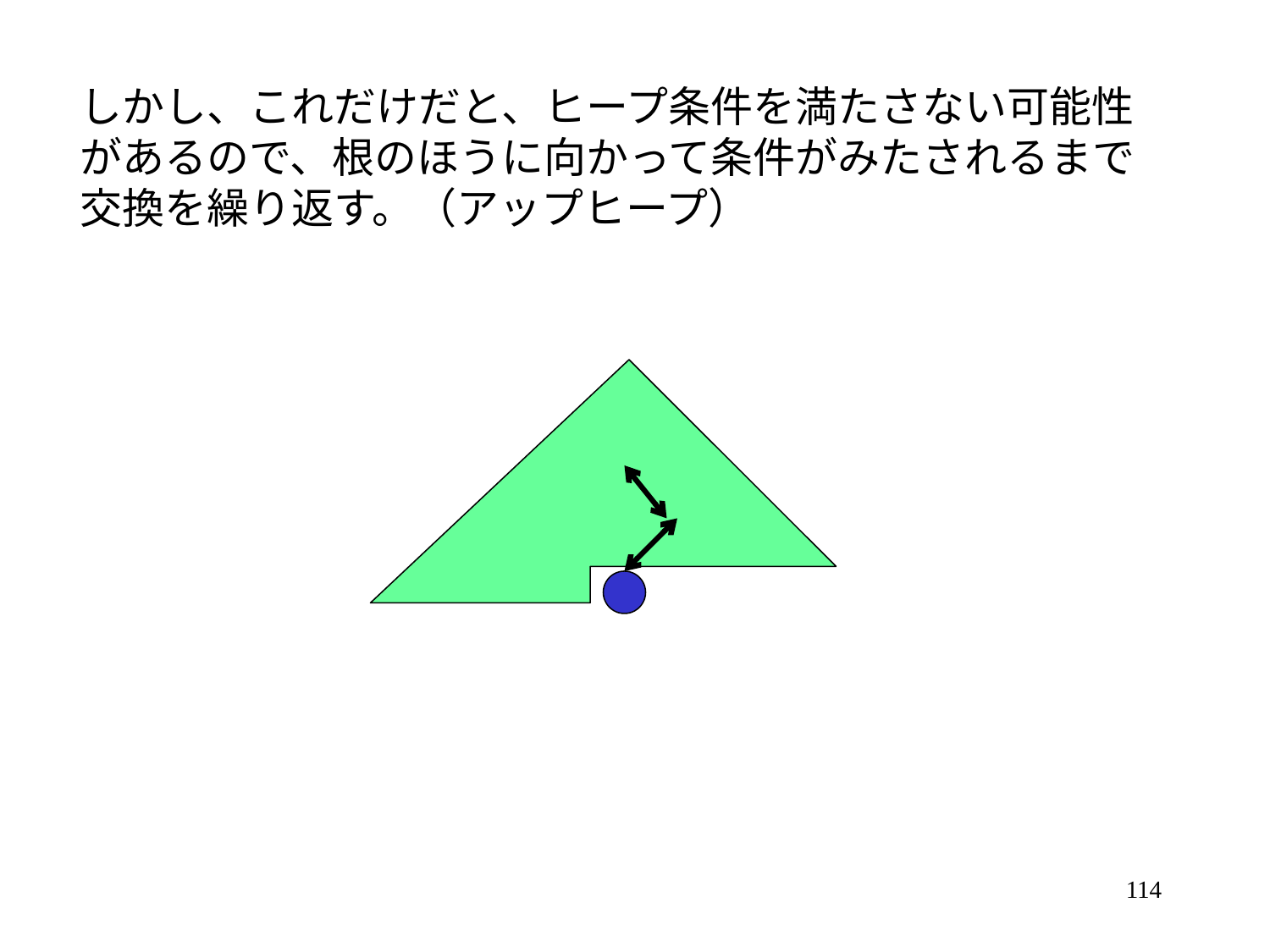

しかし、これだけだと、ヒープ条件を満たさない可能性
があるので、根のほうに向かって条件がみたされるまで
交換を繰り返す。（アップヒープ）

114